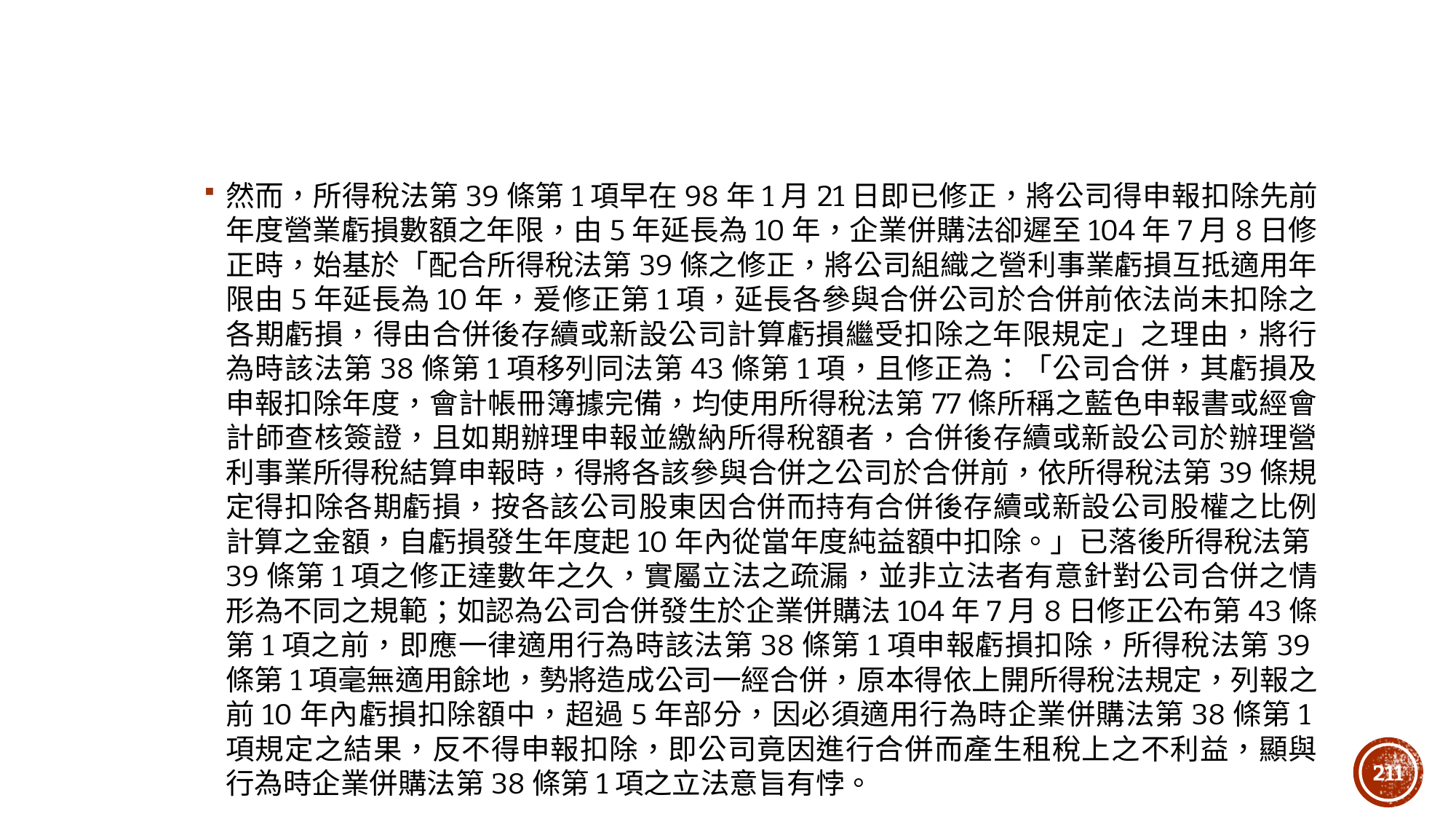

#
然而，所得稅法第39條第1項早在98年1月21日即已修正，將公司得申報扣除先前年度營業虧損數額之年限，由5年延長為10年，企業併購法卻遲至104年7月8日修正時，始基於「配合所得稅法第39條之修正，將公司組織之營利事業虧損互抵適用年限由5年延長為10年，爰修正第1項，延長各參與合併公司於合併前依法尚未扣除之各期虧損，得由合併後存續或新設公司計算虧損繼受扣除之年限規定」之理由，將行為時該法第38條第1項移列同法第43條第1項，且修正為：「公司合併，其虧損及申報扣除年度，會計帳冊簿據完備，均使用所得稅法第77條所稱之藍色申報書或經會計師查核簽證，且如期辦理申報並繳納所得稅額者，合併後存續或新設公司於辦理營利事業所得稅結算申報時，得將各該參與合併之公司於合併前，依所得稅法第39條規定得扣除各期虧損，按各該公司股東因合併而持有合併後存續或新設公司股權之比例計算之金額，自虧損發生年度起10年內從當年度純益額中扣除。」已落後所得稅法第39條第1項之修正達數年之久，實屬立法之疏漏，並非立法者有意針對公司合併之情形為不同之規範；如認為公司合併發生於企業併購法104年7月8日修正公布第43條第1項之前，即應一律適用行為時該法第38條第1項申報虧損扣除，所得稅法第39條第1項毫無適用餘地，勢將造成公司一經合併，原本得依上開所得稅法規定，列報之前10年內虧損扣除額中，超過5年部分，因必須適用行為時企業併購法第38條第1項規定之結果，反不得申報扣除，即公司竟因進行合併而產生租稅上之不利益，顯與行為時企業併購法第38條第1項之立法意旨有悖。

211